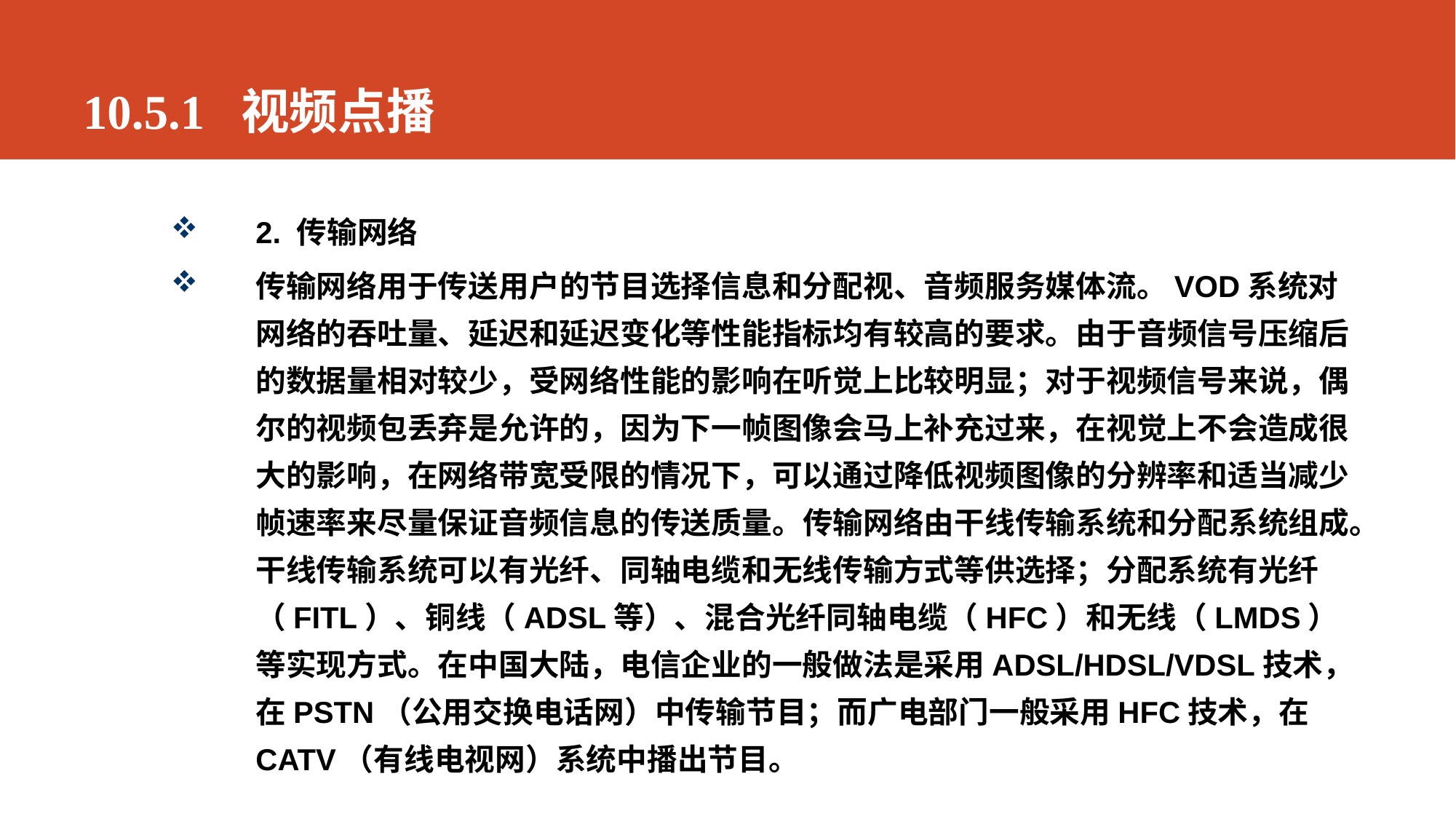

# 10.5.1  视频点播
2. 传输网络
传输网络用于传送用户的节目选择信息和分配视、音频服务媒体流。VOD系统对网络的吞吐量、延迟和延迟变化等性能指标均有较高的要求。由于音频信号压缩后的数据量相对较少，受网络性能的影响在听觉上比较明显；对于视频信号来说，偶尔的视频包丢弃是允许的，因为下一帧图像会马上补充过来，在视觉上不会造成很大的影响，在网络带宽受限的情况下，可以通过降低视频图像的分辨率和适当减少帧速率来尽量保证音频信息的传送质量。传输网络由干线传输系统和分配系统组成。干线传输系统可以有光纤、同轴电缆和无线传输方式等供选择；分配系统有光纤（FITL）、铜线（ADSL等）、混合光纤同轴电缆（HFC）和无线（LMDS）等实现方式。在中国大陆，电信企业的一般做法是采用ADSL/HDSL/VDSL技术，在PSTN（公用交换电话网）中传输节目；而广电部门一般采用HFC技术，在CATV（有线电视网）系统中播出节目。